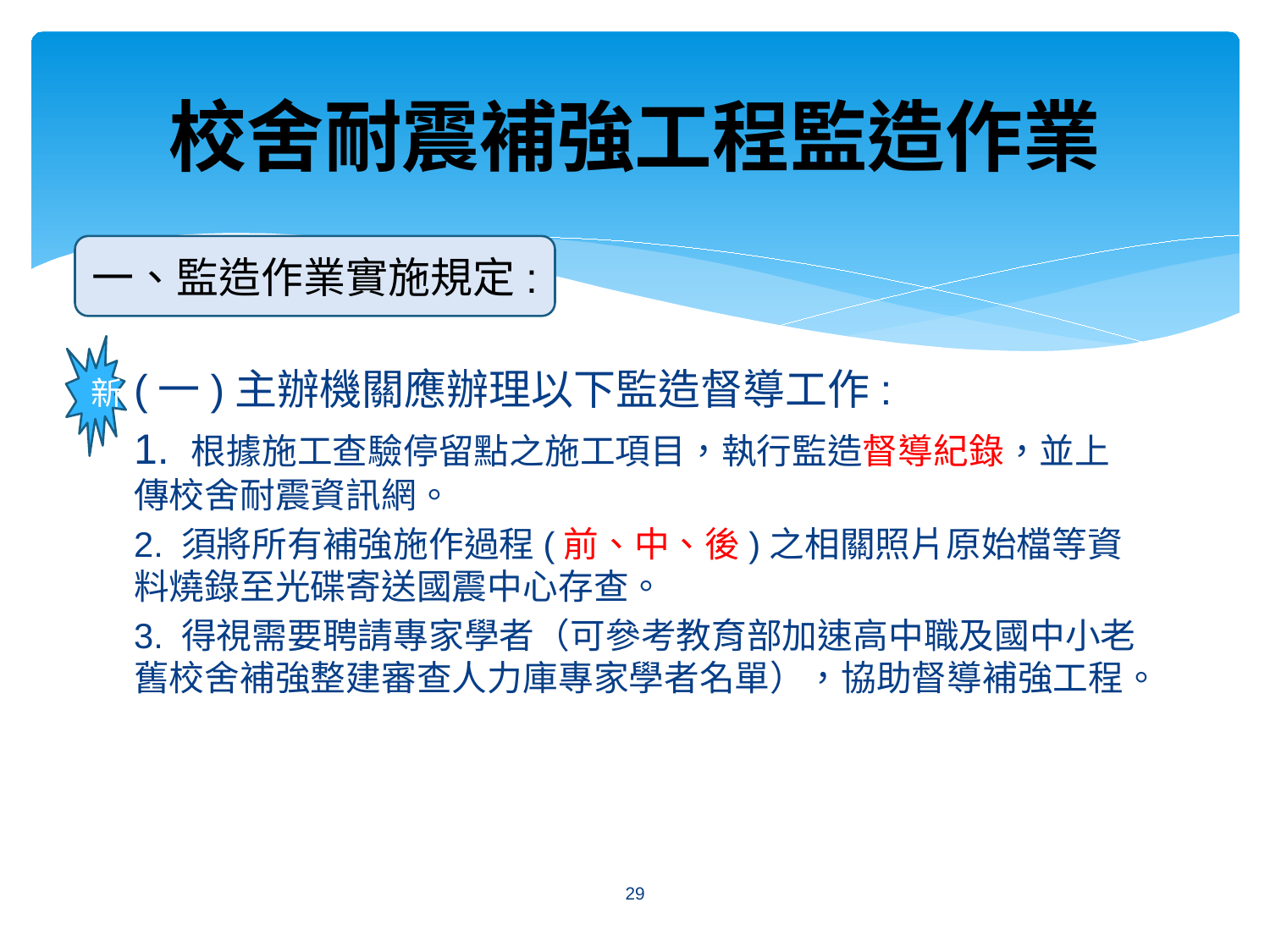

# 校舍耐震補強工程監造作業
一、監造作業實施規定:
新
(一)主辦機關應辦理以下監造督導工作:
1. 根據施工查驗停留點之施工項目，執行監造督導紀錄，並上傳校舍耐震資訊網。
2. 須將所有補強施作過程(前、中、後)之相關照片原始檔等資料燒錄至光碟寄送國震中心存查。
3. 得視需要聘請專家學者（可參考教育部加速高中職及國中小老舊校舍補強整建審查人力庫專家學者名單），協助督導補強工程。
29